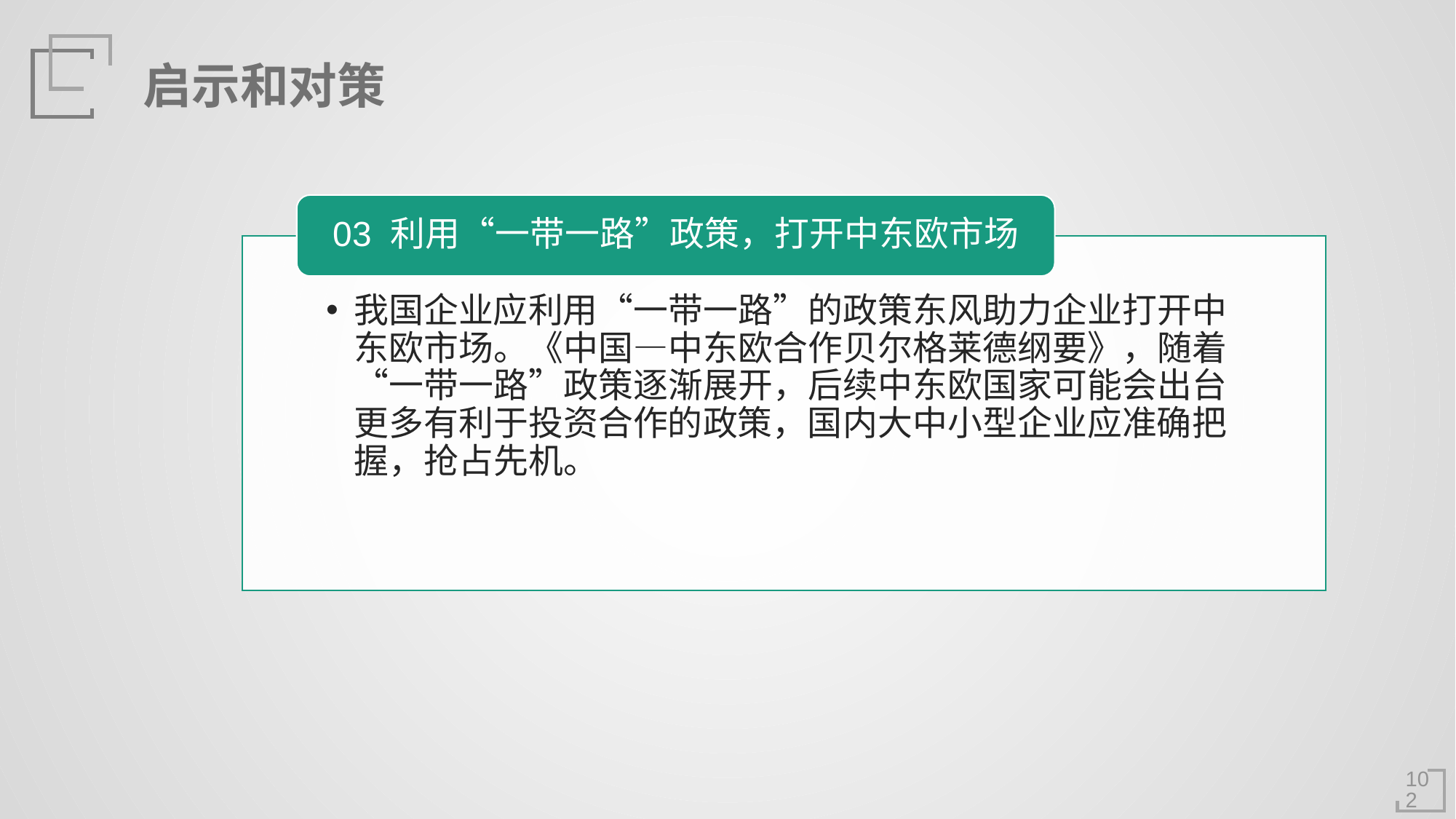

启示和对策
我国企业应利用“一带一路”的政策东风助力企业打开中东欧市场。《中国—中东欧合作贝尔格莱德纲要》，随着“一带一路”政策逐渐展开，后续中东欧国家可能会出台更多有利于投资合作的政策，国内大中小型企业应准确把握，抢占先机。
03 利用“一带一路”政策，打开中东欧市场